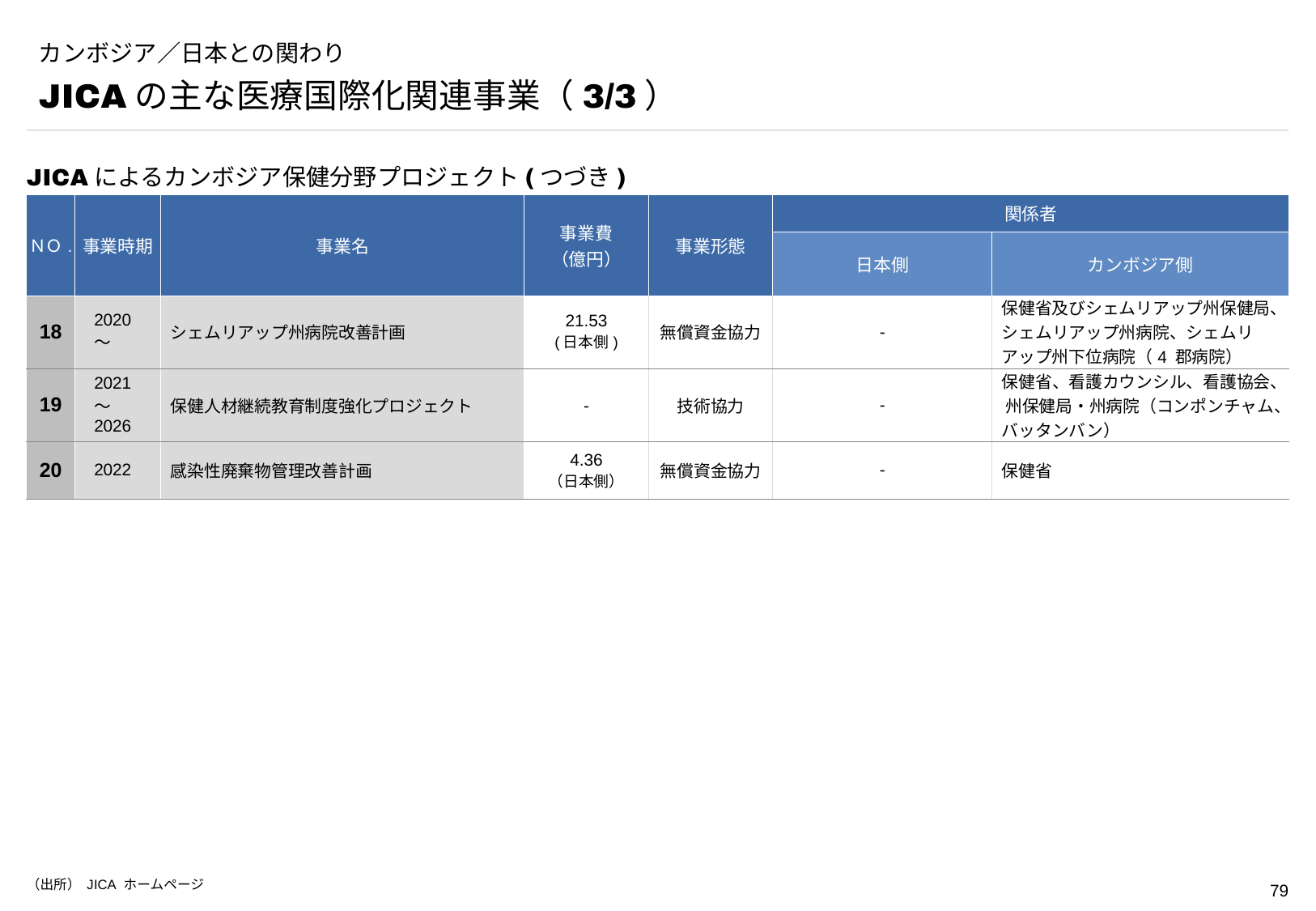

# カンボジア／日本との関わり
JICAの主な医療国際化関連事業（3/3）
JICAによるカンボジア保健分野プロジェクト(つづき)
| ＮＯ. | 事業時期 | 事業名 | 事業費 （億円） | 事業形態 | 関係者 |  |
| --- | --- | --- | --- | --- | --- | --- |
|  |  |  |  |  | 日本側 | カンボジア側 |
| 18 | 2020～ | シェムリアップ州病院改善計画 | 21.53 (日本側) | 無償資金協力 | - | 保健省及びシェムリアップ州保健局、シェムリアップ州病院、シェムリアップ州下位病院（4 郡病院） |
| 19 | 2021～2026 | 保健人材継続教育制度強化プロジェクト | - | 技術協力 | - | 保健省、看護カウンシル、看護協会、 州保健局・州病院（コンポンチャム、バッタンバン） |
| 20 | 2022 | 感染性廃棄物管理改善計画 | 4.36 （日本側） | 無償資金協力 | - | 保健省 |
（出所） JICA ホームページ